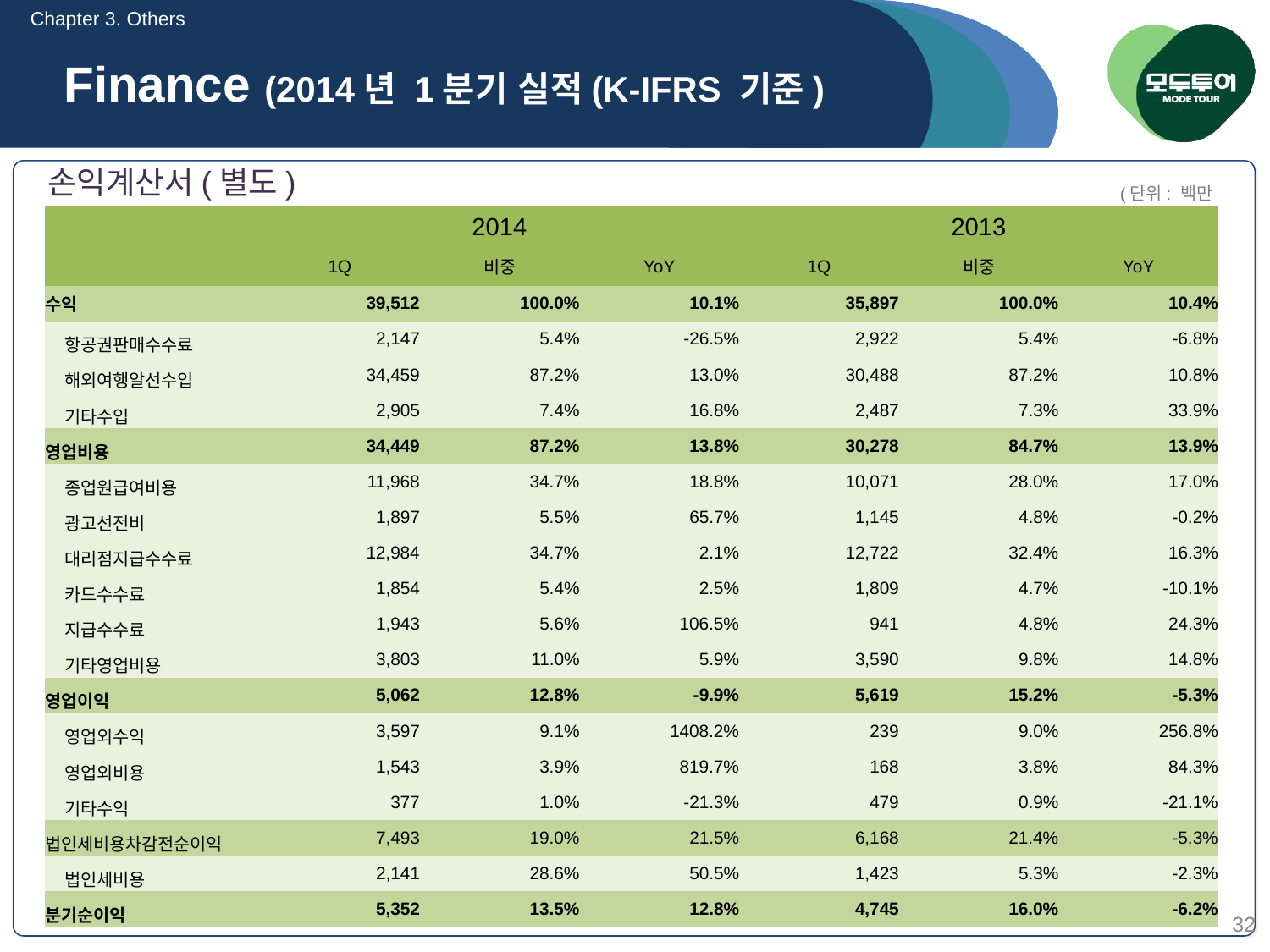

Chapter 3. Others
Finance (2014년 1분기 실적(K-IFRS 기준)
손익계산서(별도)
 (단위: 백만원)
|  | 2014 |  |  | 2013 |  |  |
| --- | --- | --- | --- | --- | --- | --- |
|  | 1Q | 비중 | YoY | 1Q | 비중 | YoY |
| 수익 | 39,512 | 100.0% | 10.1% | 35,897 | 100.0% | 10.4% |
| 항공권판매수수료 | 2,147 | 5.4% | -26.5% | 2,922 | 5.4% | -6.8% |
| 해외여행알선수입 | 34,459 | 87.2% | 13.0% | 30,488 | 87.2% | 10.8% |
| 기타수입 | 2,905 | 7.4% | 16.8% | 2,487 | 7.3% | 33.9% |
| 영업비용 | 34,449 | 87.2% | 13.8% | 30,278 | 84.7% | 13.9% |
| 종업원급여비용 | 11,968 | 34.7% | 18.8% | 10,071 | 28.0% | 17.0% |
| 광고선전비 | 1,897 | 5.5% | 65.7% | 1,145 | 4.8% | -0.2% |
| 대리점지급수수료 | 12,984 | 34.7% | 2.1% | 12,722 | 32.4% | 16.3% |
| 카드수수료 | 1,854 | 5.4% | 2.5% | 1,809 | 4.7% | -10.1% |
| 지급수수료 | 1,943 | 5.6% | 106.5% | 941 | 4.8% | 24.3% |
| 기타영업비용 | 3,803 | 11.0% | 5.9% | 3,590 | 9.8% | 14.8% |
| 영업이익 | 5,062 | 12.8% | -9.9% | 5,619 | 15.2% | -5.3% |
| 영업외수익 | 3,597 | 9.1% | 1408.2% | 239 | 9.0% | 256.8% |
| 영업외비용 | 1,543 | 3.9% | 819.7% | 168 | 3.8% | 84.3% |
| 기타수익 | 377 | 1.0% | -21.3% | 479 | 0.9% | -21.1% |
| 법인세비용차감전순이익 | 7,493 | 19.0% | 21.5% | 6,168 | 21.4% | -5.3% |
| 법인세비용 | 2,141 | 28.6% | 50.5% | 1,423 | 5.3% | -2.3% |
| 분기순이익 | 5,352 | 13.5% | 12.8% | 4,745 | 16.0% | -6.2% |
32